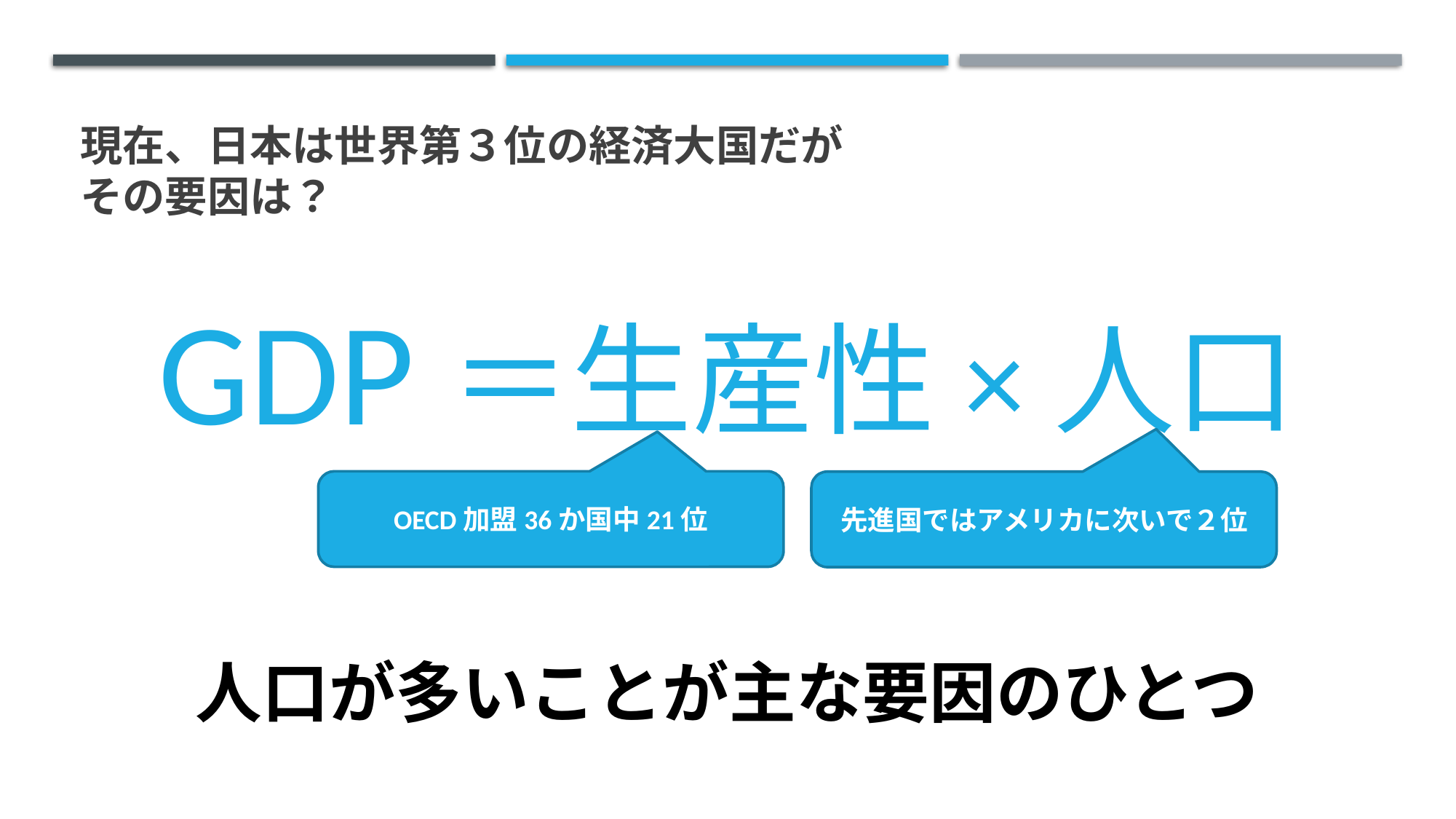

# 現在、日本は世界第３位の経済大国だが その要因は？
GDP＝生産性×人口
OECD加盟36か国中21位
先進国ではアメリカに次いで２位
人口が多いことが主な要因のひとつ